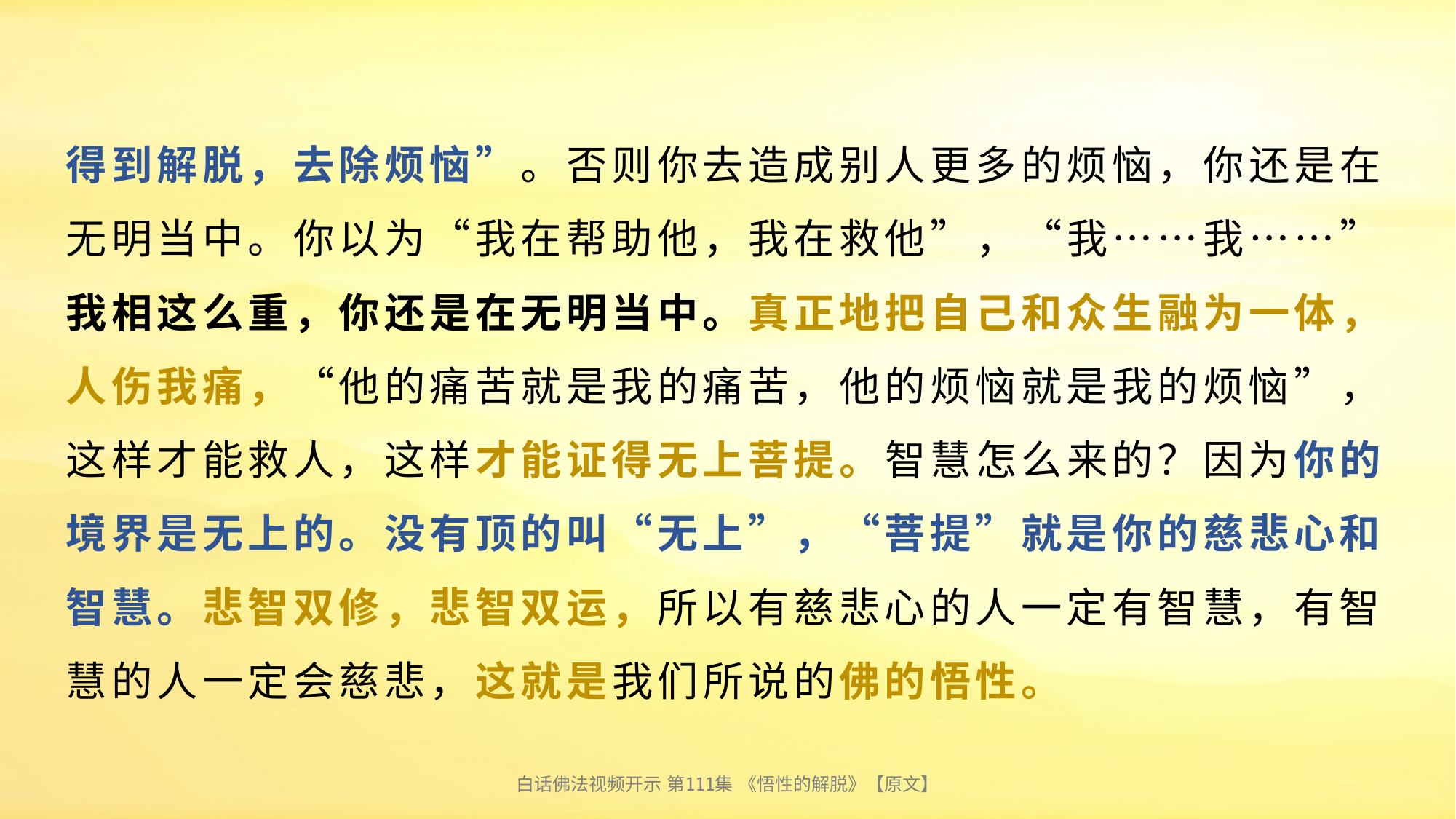

# 得到解脱，去除烦恼”。否则你去造成别人更多的烦恼，你还是在无明当中。你以为“我在帮助他，我在救他”，“我……我……”我相这么重，你还是在无明当中。真正地把自己和众生融为一体，人伤我痛，“他的痛苦就是我的痛苦，他的烦恼就是我的烦恼”，这样才能救人，这样才能证得无上菩提。智慧怎么来的？因为你的境界是无上的。没有顶的叫“无上”，“菩提”就是你的慈悲心和智慧。悲智双修，悲智双运，所以有慈悲心的人一定有智慧，有智慧的人一定会慈悲，这就是我们所说的佛的悟性。
白话佛法视频开示 第111集 《悟性的解脱》【原文】